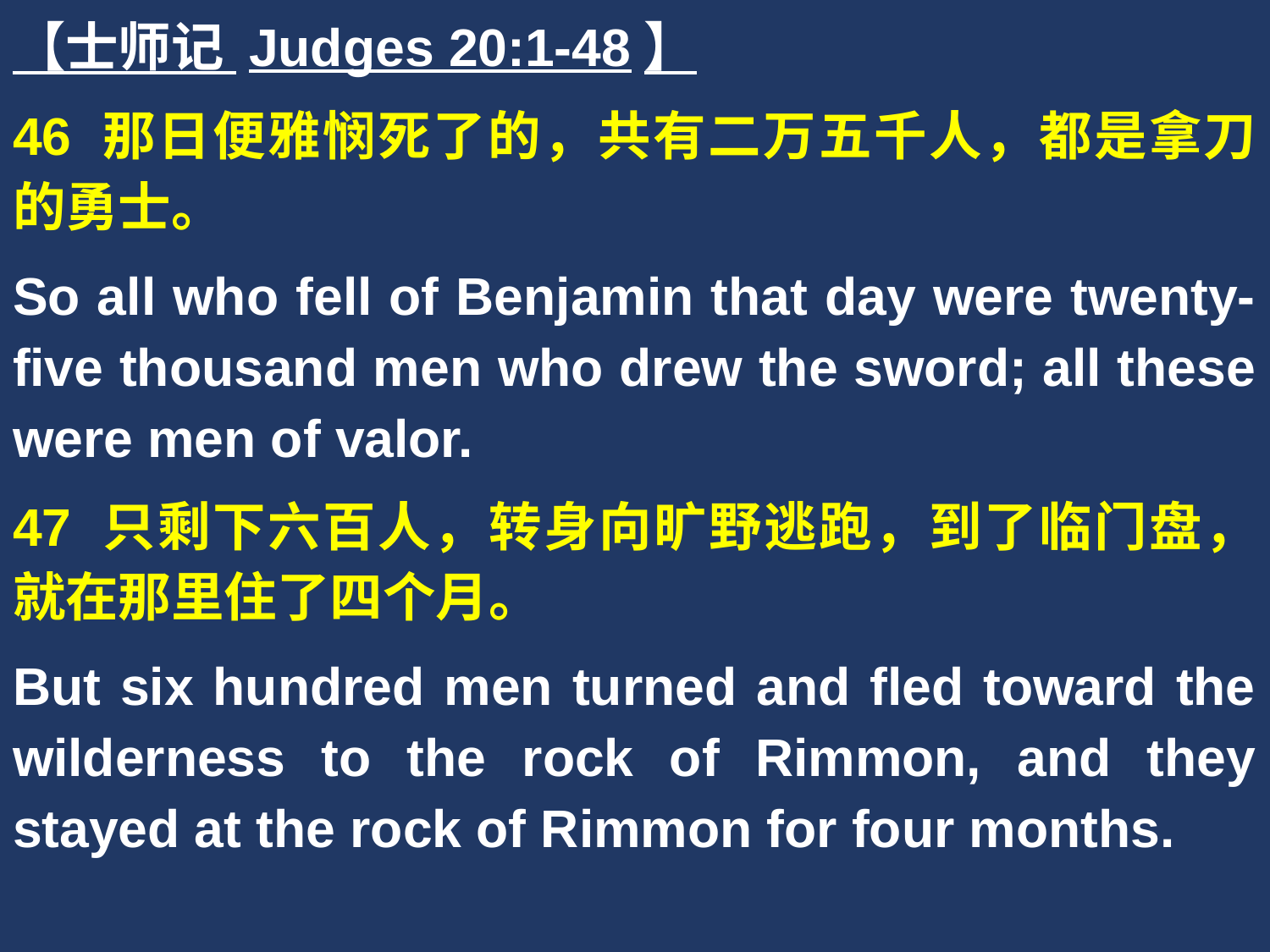

【士师记 Judges 20:1-48】
46 那日便雅悯死了的，共有二万五千人，都是拿刀的勇士。
So all who fell of Benjamin that day were twenty-five thousand men who drew the sword; all these were men of valor.
47 只剩下六百人，转身向旷野逃跑，到了临门盘，就在那里住了四个月。
But six hundred men turned and fled toward the wilderness to the rock of Rimmon, and they stayed at the rock of Rimmon for four months.